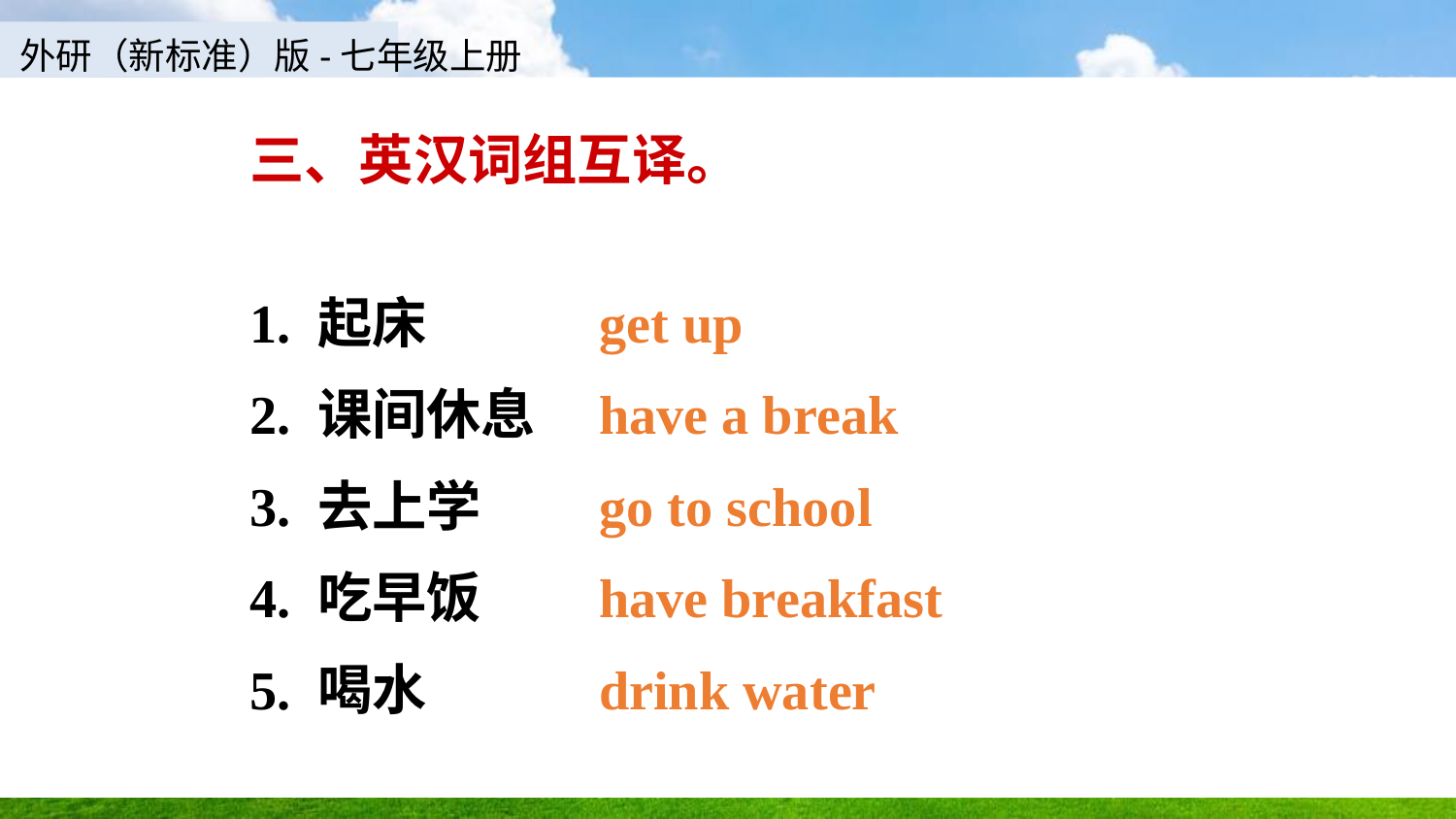

# 三、英汉词组互译。
1. 起床
2. 课间休息
3. 去上学
4. 吃早饭
5. 喝水
get up
have a break
go to school
have breakfast
drink water